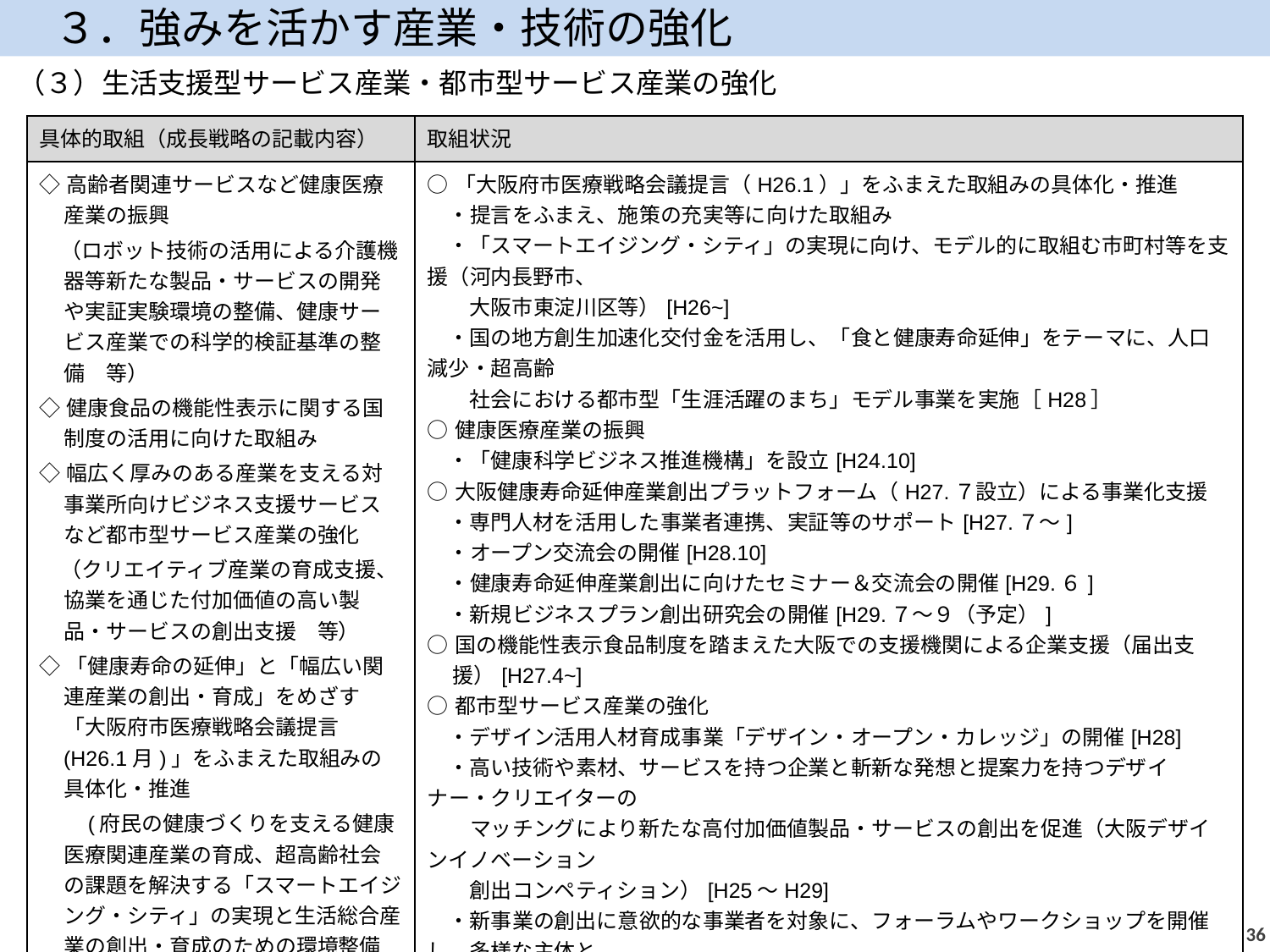

３．強みを活かす産業・技術の強化
（３）生活支援型サービス産業・都市型サービス産業の強化
| 具体的取組（成長戦略の記載内容） | 取組状況 |
| --- | --- |
| ◇高齢者関連サービスなど健康医療産業の振興 　（ロボット技術の活用による介護機器等新たな製品・サービスの開発や実証実験環境の整備、健康サービス産業での科学的検証基準の整備　等） ◇健康食品の機能性表示に関する国制度の活用に向けた取組み ◇幅広く厚みのある産業を支える対事業所向けビジネス支援サービスなど都市型サービス産業の強化 　（クリエイティブ産業の育成支援、協業を通じた付加価値の高い製品・サービスの創出支援　等） ◇「健康寿命の延伸」と「幅広い関連産業の創出・育成」をめざす「大阪府市医療戦略会議提言(H26.1月)」をふまえた取組みの具体化・推進 　　(府民の健康づくりを支える健康医療関連産業の育成、超高齢社会の課題を解決する「スマートエイジング・シティ」の実現と生活総合産業の創出・育成のための環境整備　等) | ○「大阪府市医療戦略会議提言（H26.1）」をふまえた取組みの具体化・推進 　・提言をふまえ、施策の充実等に向けた取組み 　・「スマートエイジング・シティ」の実現に向け、モデル的に取組む市町村等を支援（河内長野市、　 　　大阪市東淀川区等）[H26~] 　・国の地方創生加速化交付金を活用し、「食と健康寿命延伸」をテーマに、人口減少・超高齢　　 　　社会における都市型「生涯活躍のまち」モデル事業を実施［H28］ ○健康医療産業の振興 　・「健康科学ビジネス推進機構」を設立[H24.10] ○大阪健康寿命延伸産業創出プラットフォーム（H27.７設立）による事業化支援 　・専門人材を活用した事業者連携、実証等のサポート[H27.７～] 　・オープン交流会の開催[H28.10] 　・健康寿命延伸産業創出に向けたセミナー＆交流会の開催[H29.６] 　・新規ビジネスプラン創出研究会の開催[H29.７～９（予定）] ○国の機能性表示食品制度を踏まえた大阪での支援機関による企業支援（届出支援）[H27.4~] ○都市型サービス産業の強化 　・デザイン活用人材育成事業「デザイン・オープン・カレッジ」の開催[H28] 　・高い技術や素材、サービスを持つ企業と斬新な発想と提案力を持つデザイナー・クリエイターの 　　マッチングにより新たな高付加価値製品・サービスの創出を促進（大阪デザインイノベーション 　　創出コンペティション）[H25～H29] 　・新事業の創出に意欲的な事業者を対象に、フォーラムやワークショップを開催し、多様な主体と 　　の協創を通じ、市場価値の高い商品・サービスの開発を支援。 　　(新事業創造プラットフォーム事業）[H27～] 　・クリエイターのネットワーク構築・強化（クリエイティブクラスター登録者数：1,255社[H29.3末現在]マッチング 276件[H29.3末現在]） 　・医療・介護・健康分野等への参入に意欲的な企業や大学、研究機関、地域支援機関等が 　　加入するプラットフォーム（おおさかトップランナーClub　企業会員：886件、 　　サポーター会員：37機関）[H29.3末現在] |
36